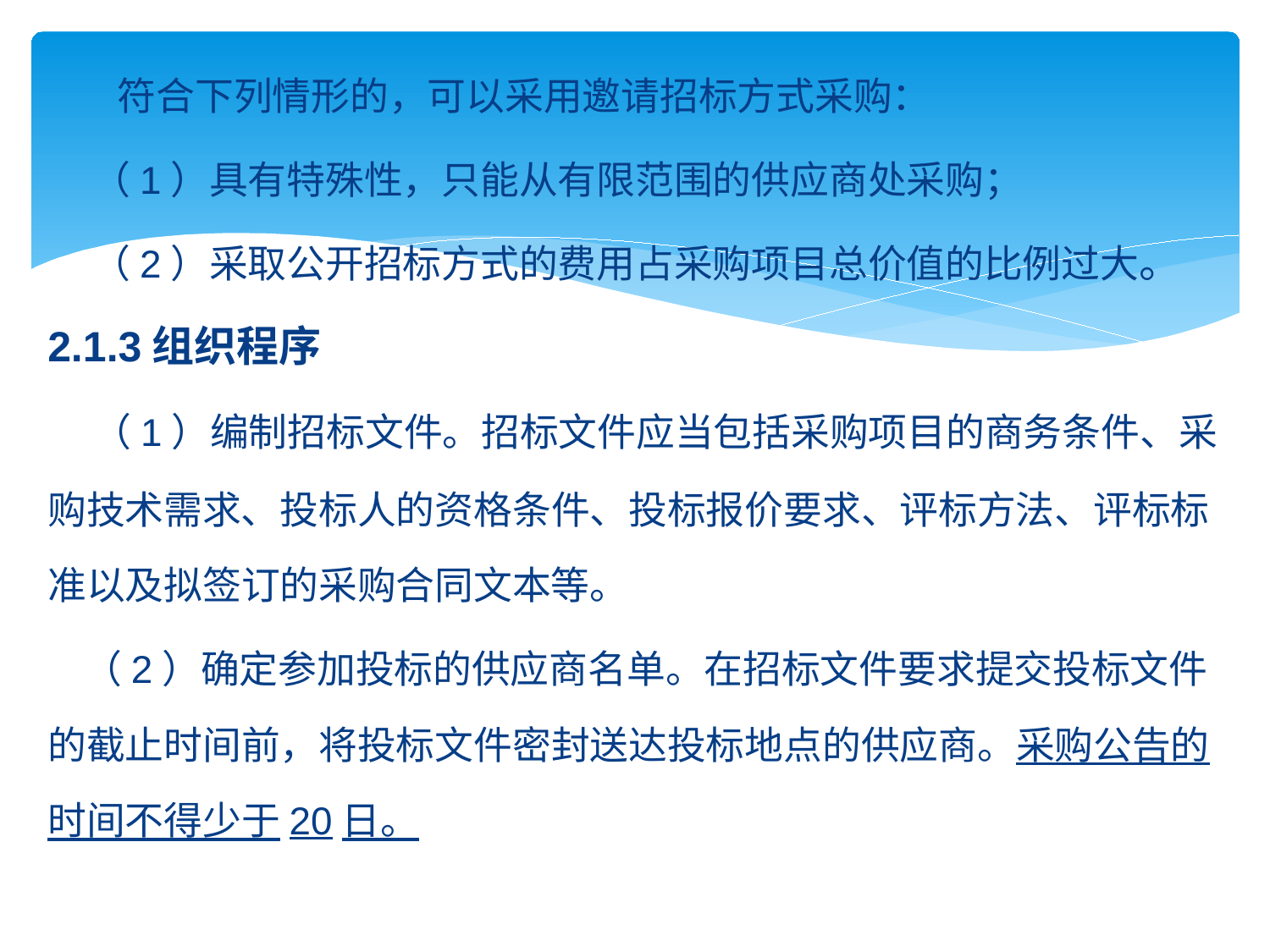

符合下列情形的，可以采用邀请招标方式采购：
    （1）具有特殊性，只能从有限范围的供应商处采购；
    （2）采取公开招标方式的费用占采购项目总价值的比例过大。
2.1.3组织程序
   （1）编制招标文件。招标文件应当包括采购项目的商务条件、采购技术需求、投标人的资格条件、投标报价要求、评标方法、评标标准以及拟签订的采购合同文本等。
   （2）确定参加投标的供应商名单。在招标文件要求提交投标文件的截止时间前，将投标文件密封送达投标地点的供应商。采购公告的时间不得少于20日。